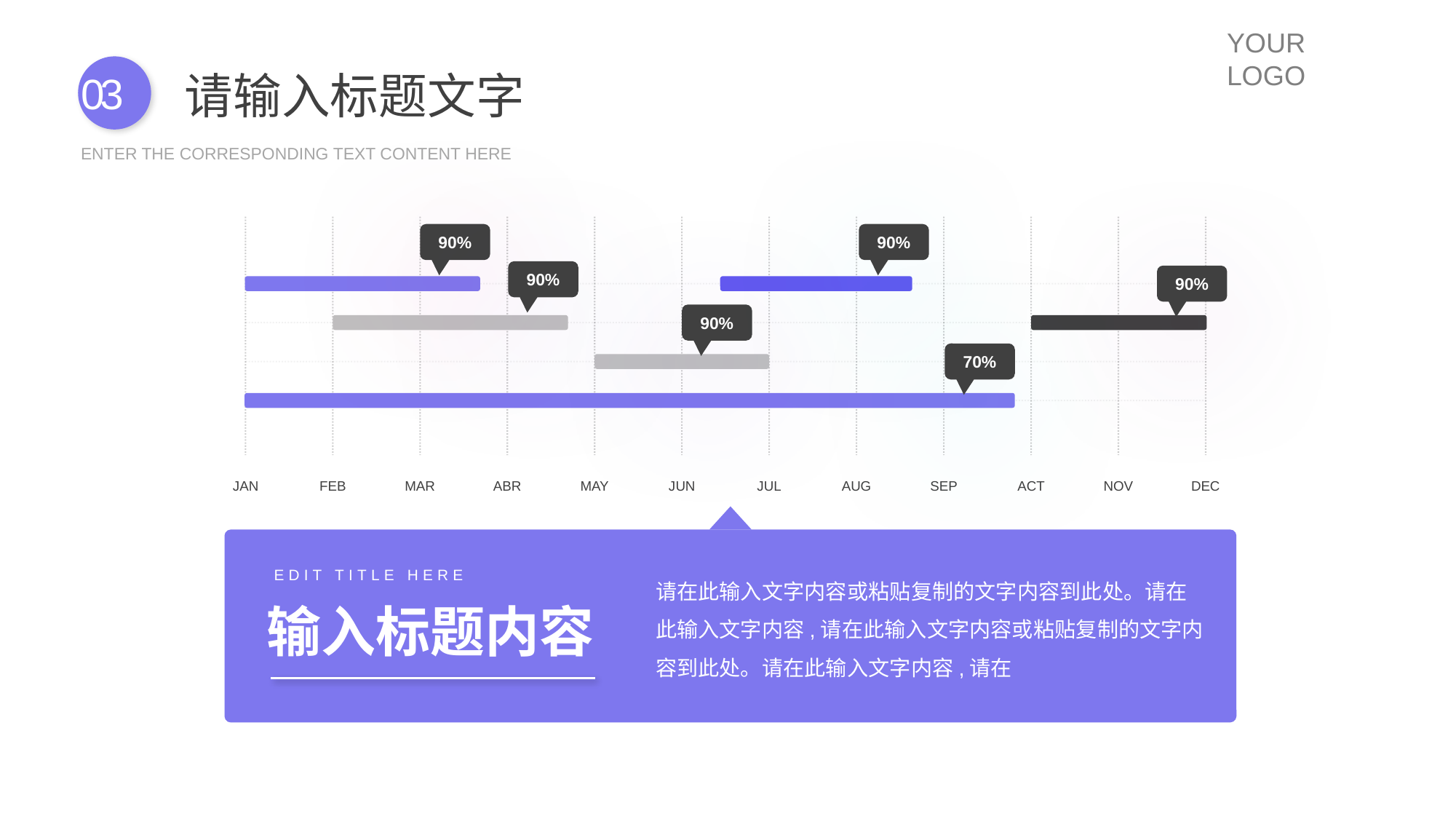

YOUR LOGO

请输入标题文字
03
ENTER THE CORRESPONDING TEXT CONTENT HERE
90%
90%
90%
90%

90%

70%

JAN
FEB
MAR
ABR
MAY
JUN
JUL
AUG
SEP
ACT
NOV
DEC

EDIT TITLE HERE
请在此输入文字内容或粘贴复制的文字内容到此处。请在此输入文字内容,请在此输入文字内容或粘贴复制的文字内容到此处。请在此输入文字内容,请在
输入标题内容